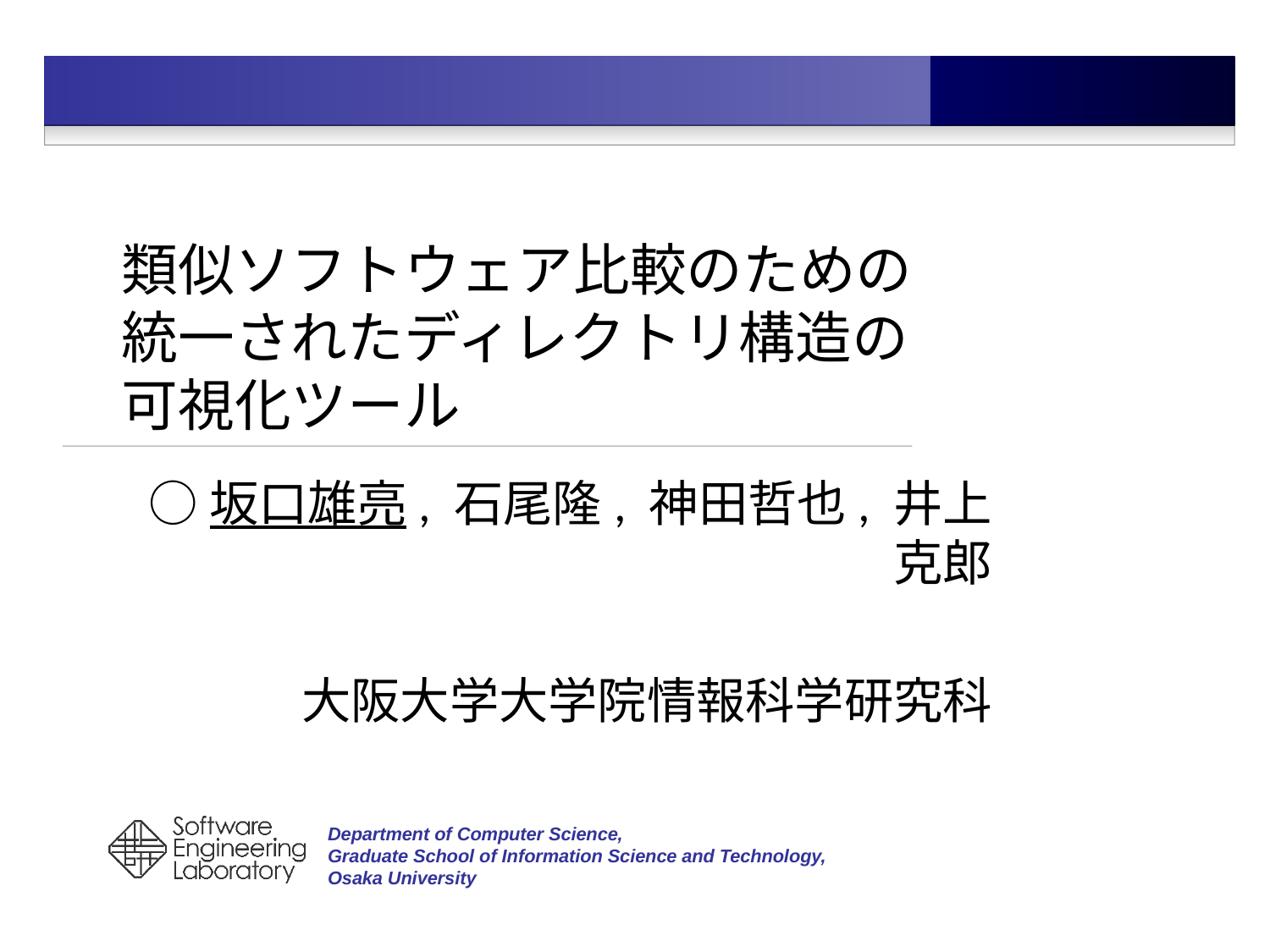

# 類似ソフトウェア比較のための 統一されたディレクトリ構造の 可視化ツール
○坂口雄亮, 石尾隆, 神田哲也, 井上克郎

大阪大学大学院情報科学研究科
Department of Computer Science,
Graduate School of Information Science and Technology,
Osaka University